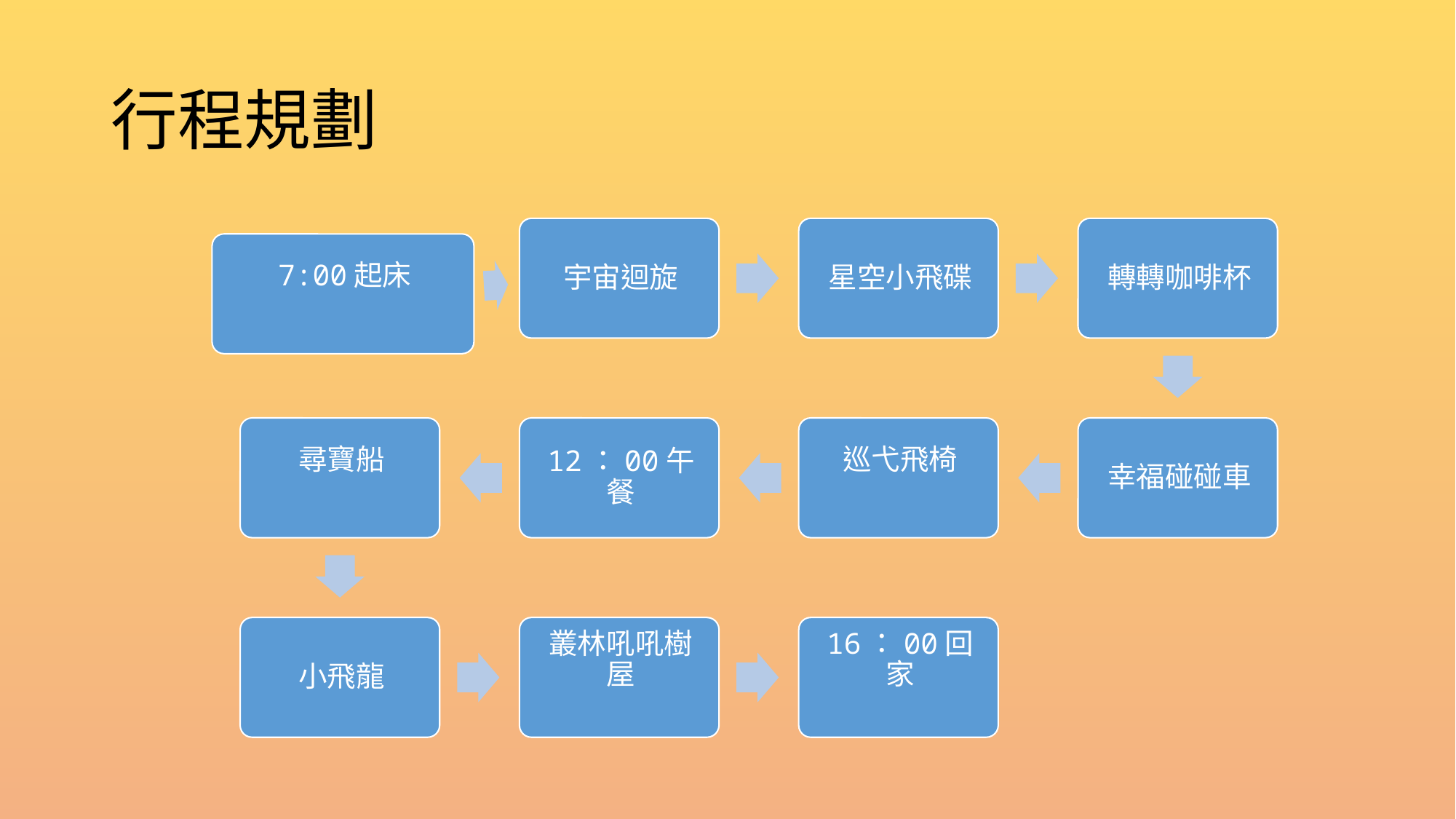

# 行程規劃
7:00起床

宇宙迴旋

星空小飛碟

轉轉咖啡杯

幸福碰碰車

巡弋飛椅

12：00午餐

尋寶船

小飛龍

叢林吼吼樹屋

16：00回家